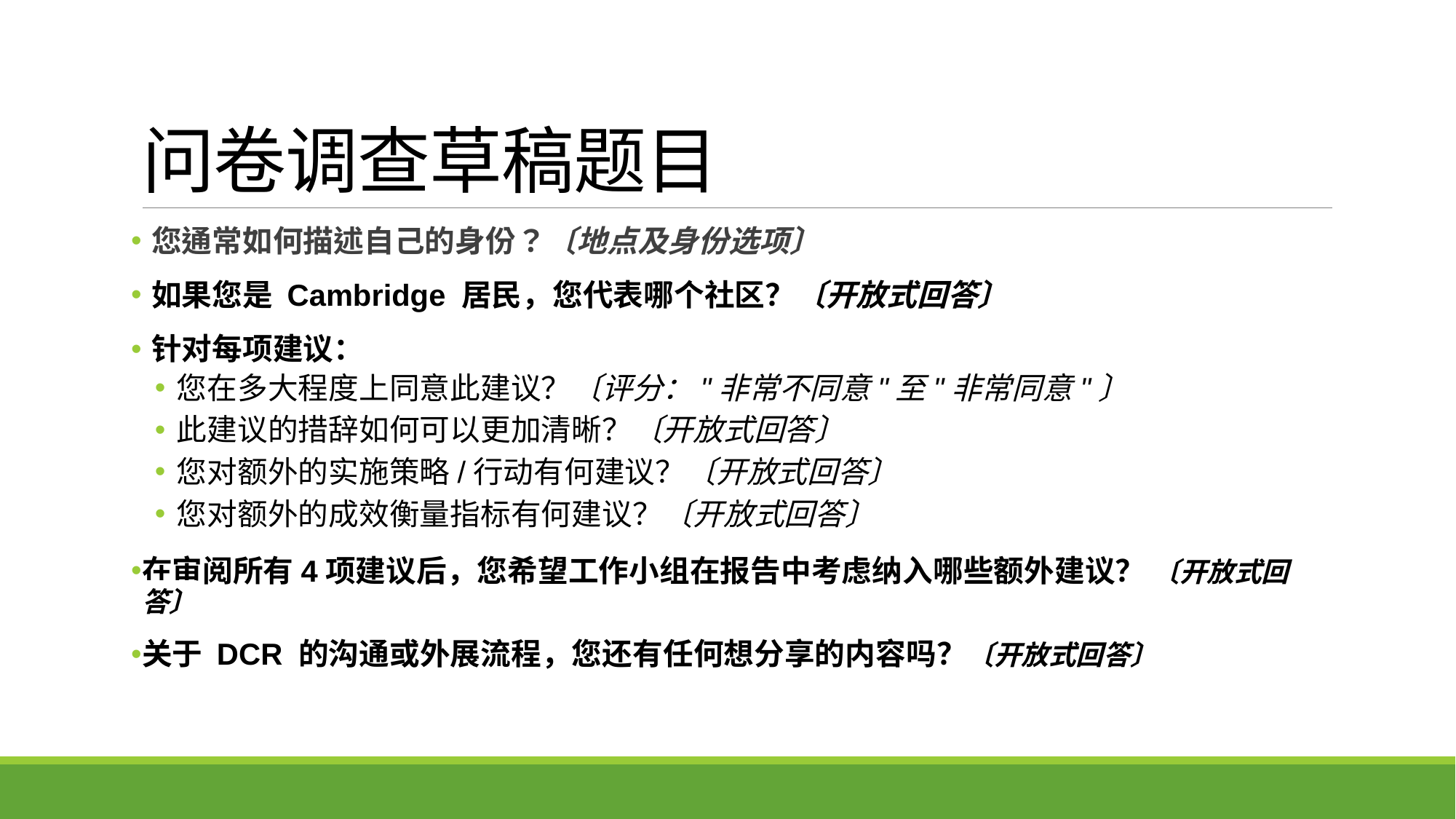

# 问卷调查草稿题目
您通常如何描述自己的身份？〔地点及身份选项〕
如果您是 Cambridge 居民，您代表哪个社区？〔开放式回答〕
针对每项建议：
您在多大程度上同意此建议？〔评分："非常不同意"至"非常同意"〕
此建议的措辞如何可以更加清晰？〔开放式回答〕
您对额外的实施策略/行动有何建议？〔开放式回答〕
您对额外的成效衡量指标有何建议？〔开放式回答〕
在审阅所有4项建议后，您希望工作小组在报告中考虑纳入哪些额外建议？ 〔开放式回答〕
关于 DCR 的沟通或外展流程，您还有任何想分享的内容吗？〔开放式回答〕